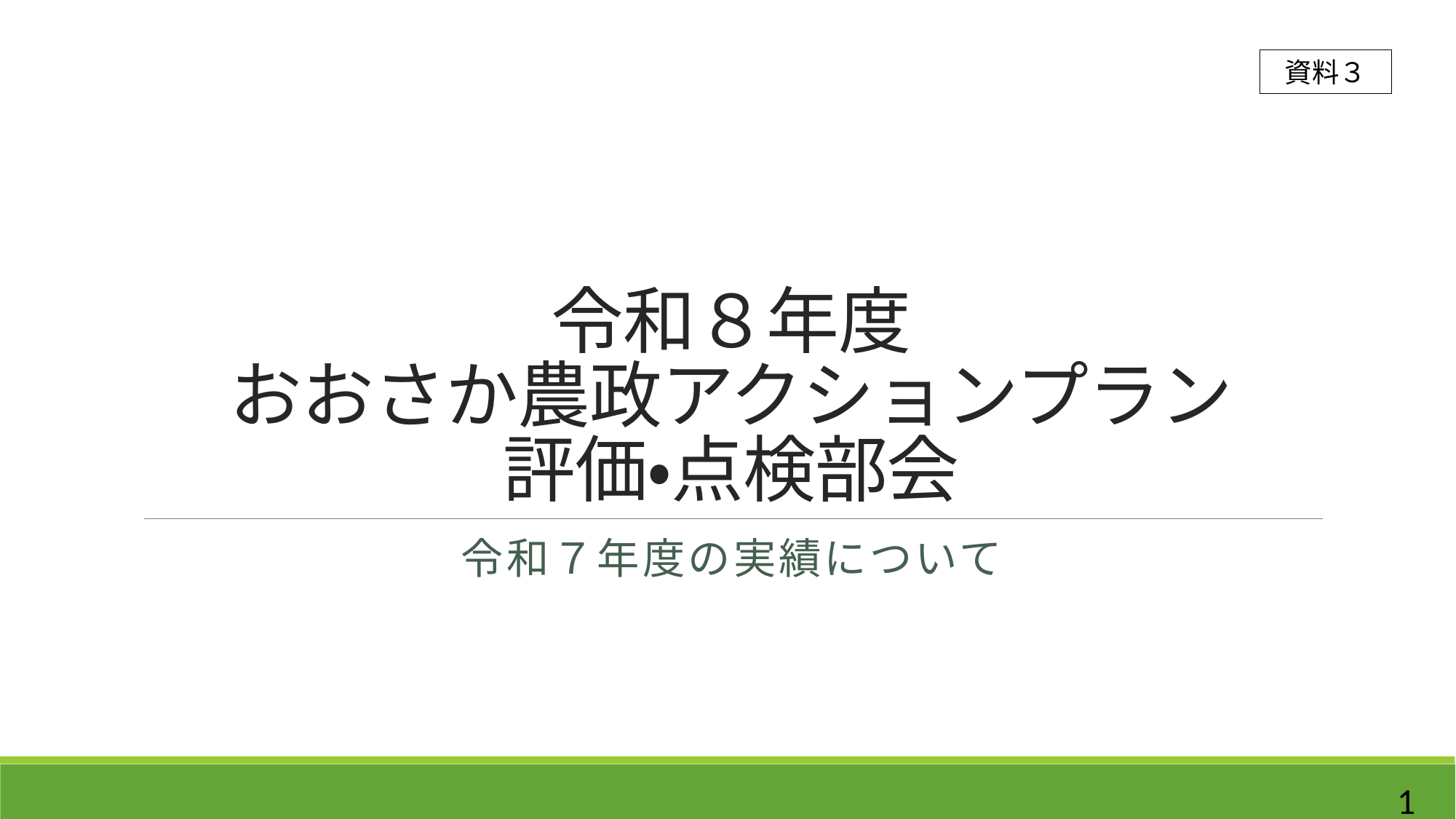

資料３
# 令和８年度 おおさか農政アクションプラン 評価・点検部会
令和７年度の実績について
1